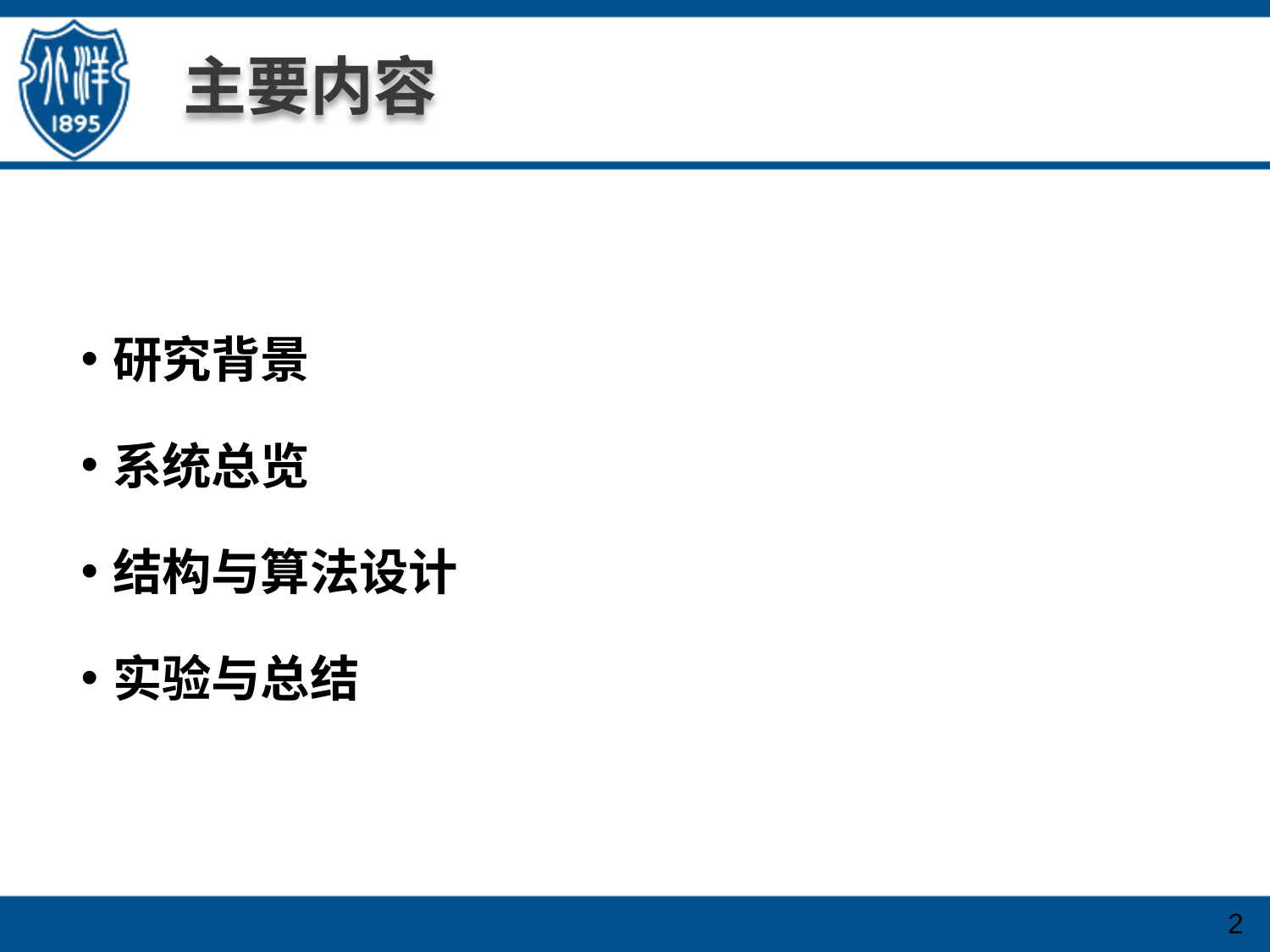

# 主要内容
研究背景
系统总览
结构与算法设计
实验与总结

2